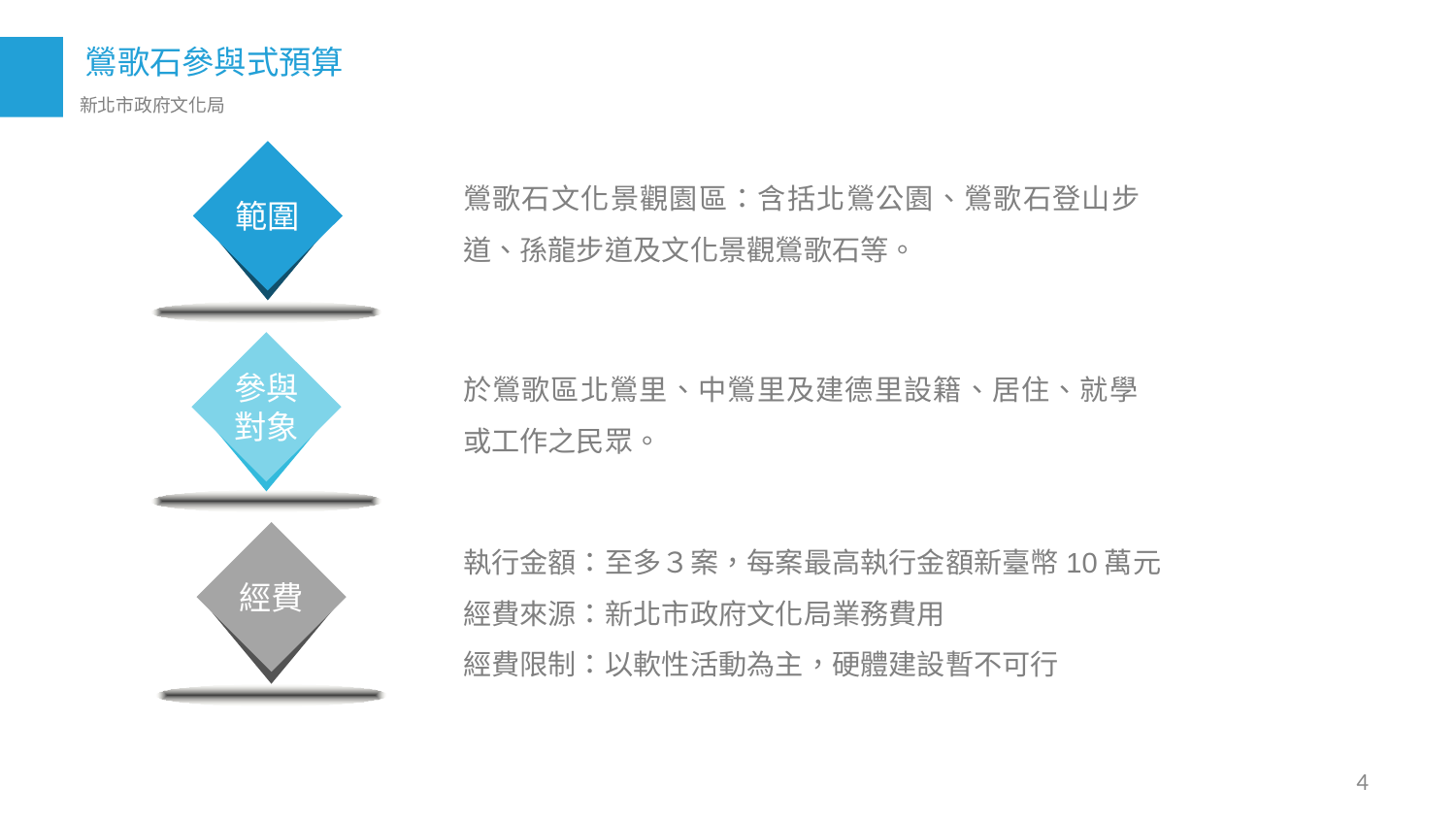

範圍

鶯歌石文化景觀園區：含括北鶯公園、鶯歌石登山步道、孫龍步道及文化景觀鶯歌石等。

參與對象

於鶯歌區北鶯里、中鶯里及建德里設籍、居住、就學或工作之民眾。

執行金額：至多３案，每案最高執行金額新臺幣10萬元
經費來源：新北市政府文化局業務費用
經費限制：以軟性活動為主，硬體建設暫不可行
經費

4